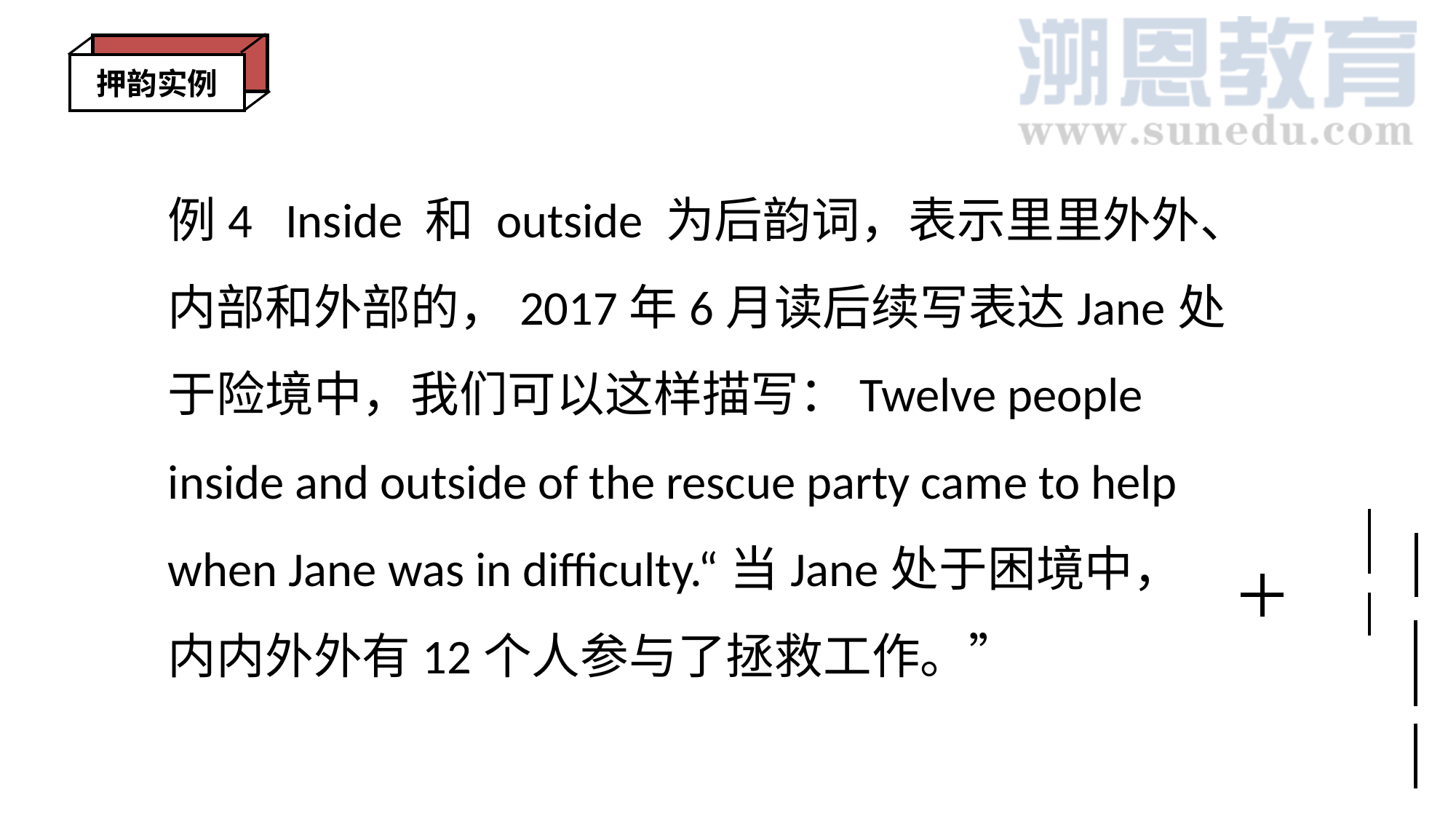

押韵实例
例4   Inside 和 outside 为后韵词，表示里里外外、内部和外部的，2017年6月读后续写表达Jane处于险境中，我们可以这样描写：Twelve people inside and outside of the rescue party came to help when Jane was in difficulty.“当Jane处于困境中，内内外外有12个人参与了拯救工作。”